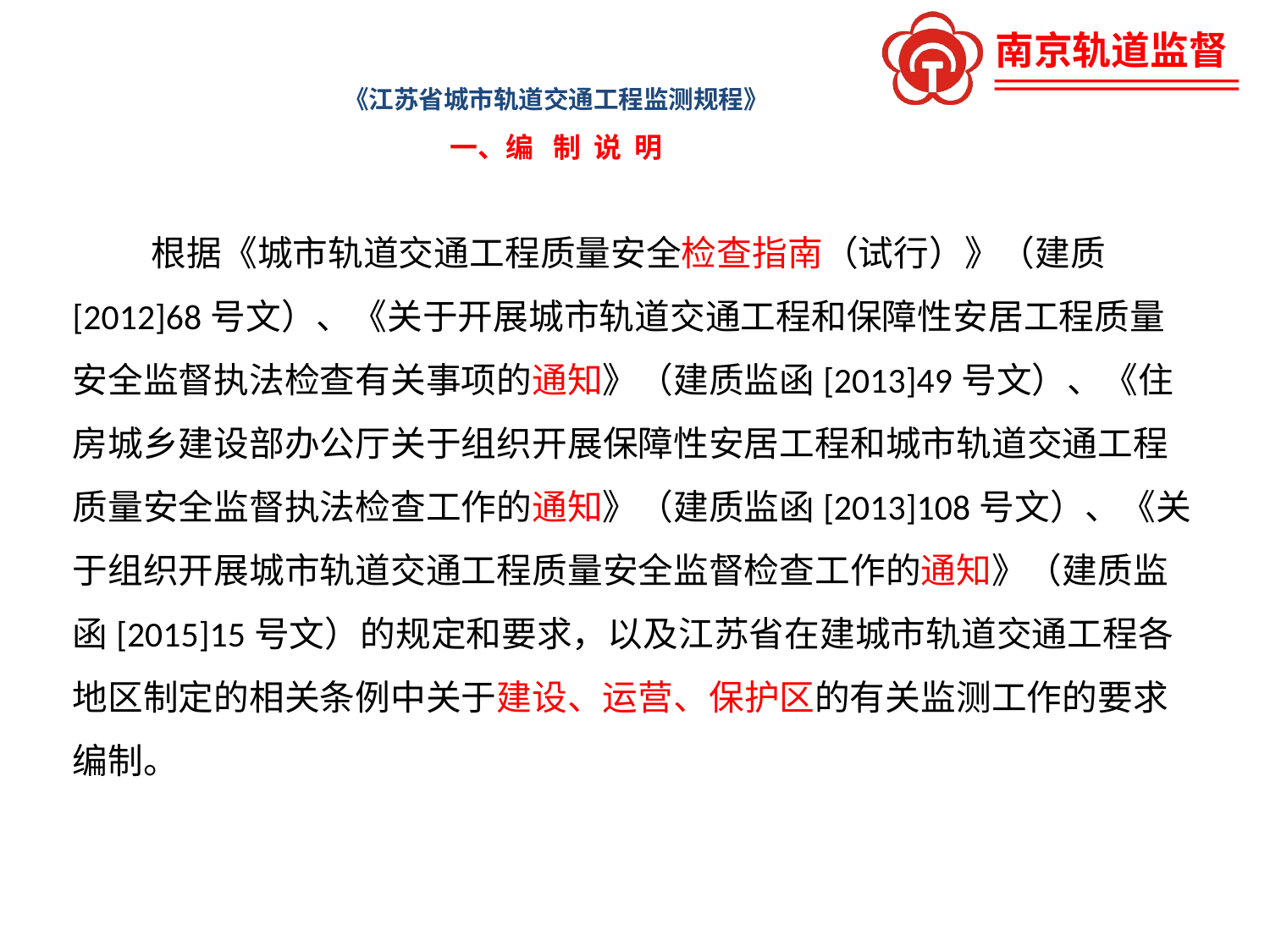

《江苏省城市轨道交通工程监测规程》
一、编   制  说  明
         根据《城市轨道交通工程质量安全检查指南（试行）》（建质[2012]68号文）、《关于开展城市轨道交通工程和保障性安居工程质量安全监督执法检查有关事项的通知》（建质监函[2013]49号文）、《住房城乡建设部办公厅关于组织开展保障性安居工程和城市轨道交通工程质量安全监督执法检查工作的通知》（建质监函[2013]108号文）、《关于组织开展城市轨道交通工程质量安全监督检查工作的通知》（建质监函[2015]15号文）的规定和要求，以及江苏省在建城市轨道交通工程各地区制定的相关条例中关于建设、运营、保护区的有关监测工作的要求编制。